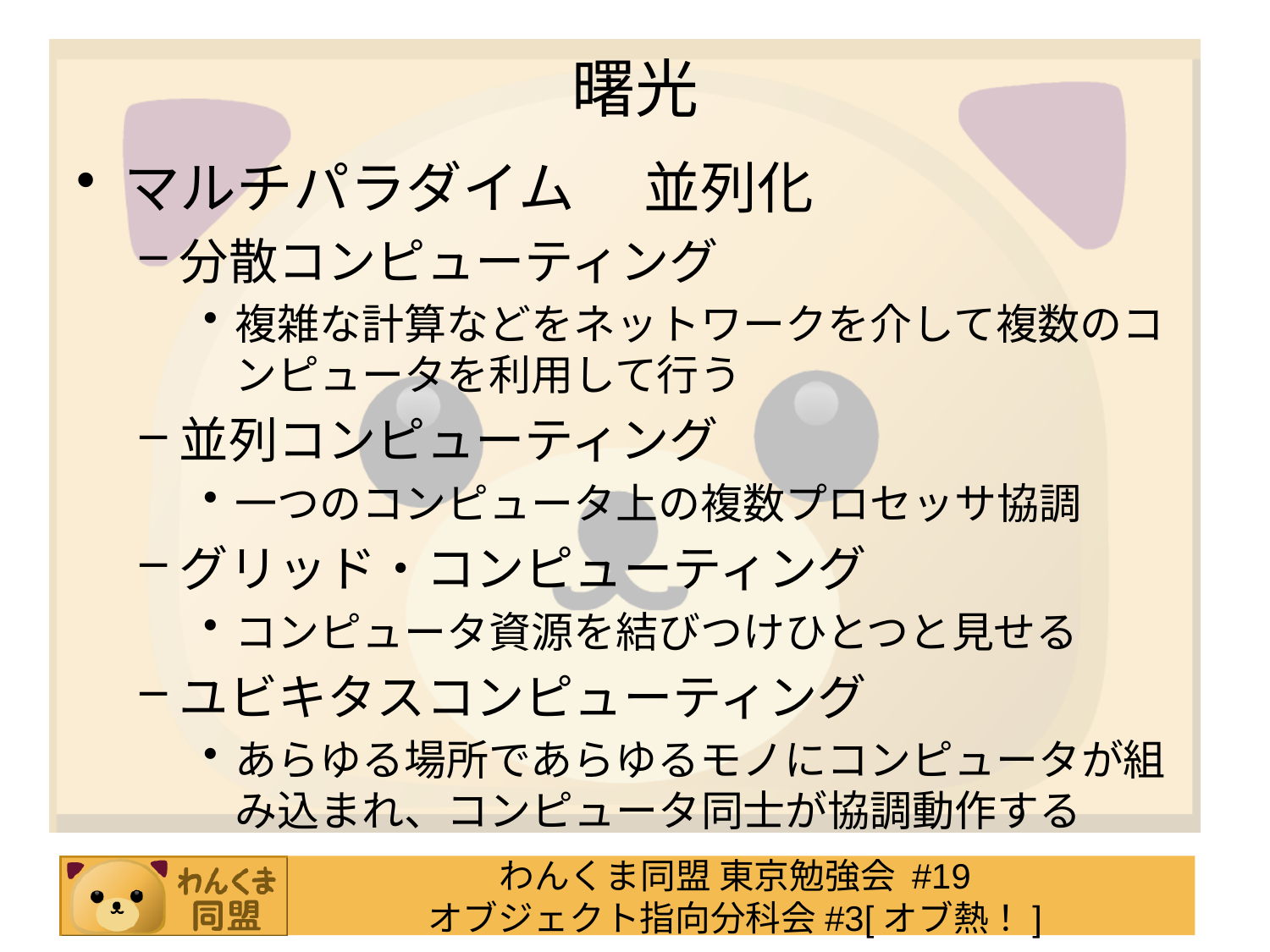

# 曙光
マルチパラダイム 　並列化
分散コンピューティング
複雑な計算などをネットワークを介して複数のコンピュータを利用して行う
並列コンピューティング
一つのコンピュータ上の複数プロセッサ協調
グリッド・コンピューティング
コンピュータ資源を結びつけひとつと見せる
ユビキタスコンピューティング
あらゆる場所であらゆるモノにコンピュータが組み込まれ、コンピュータ同士が協調動作する